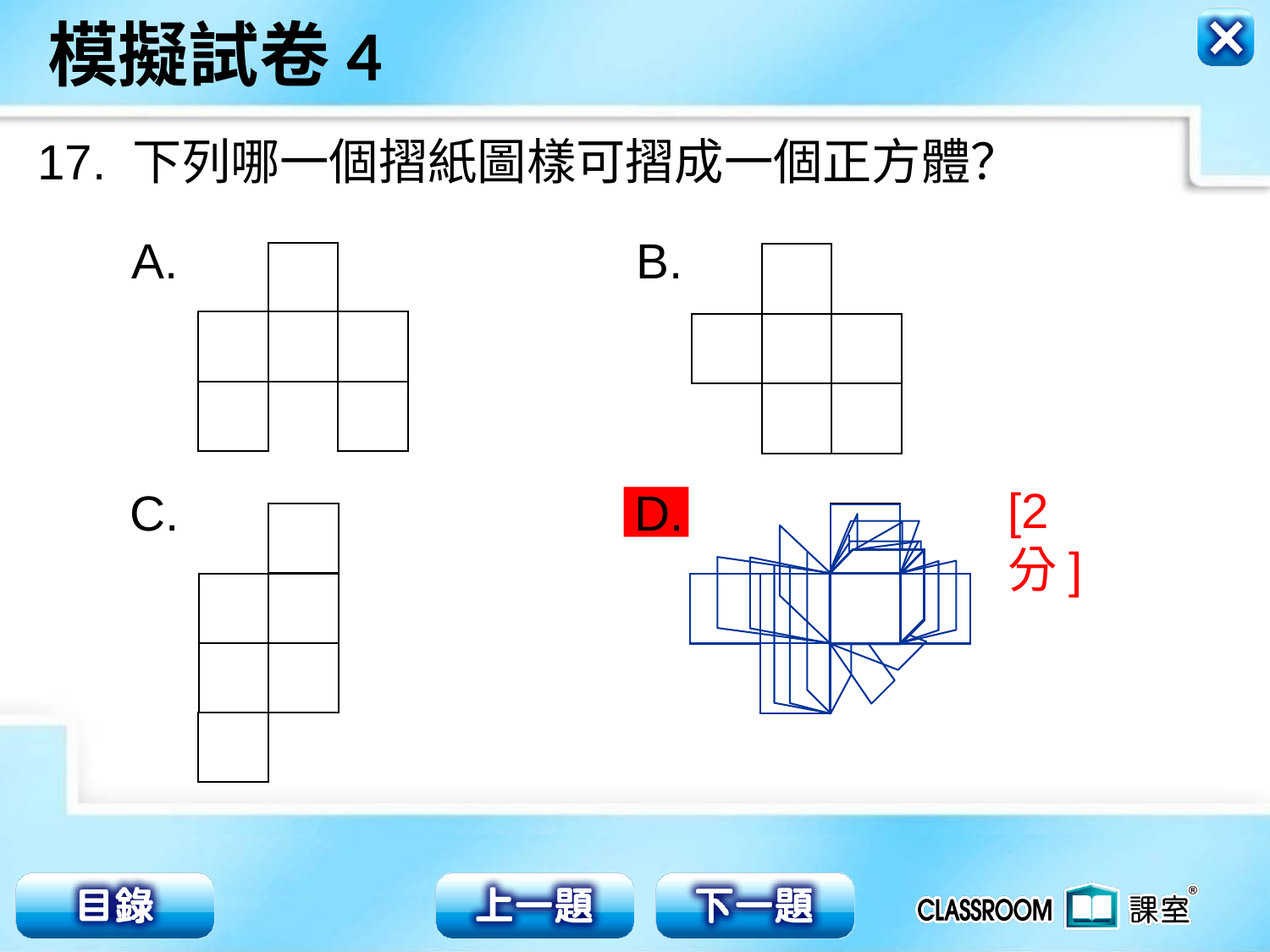

17. 下列哪一個摺紙圖樣可摺成一個正方體？
A.                       	         B.

[2分]
C.                      	         D.